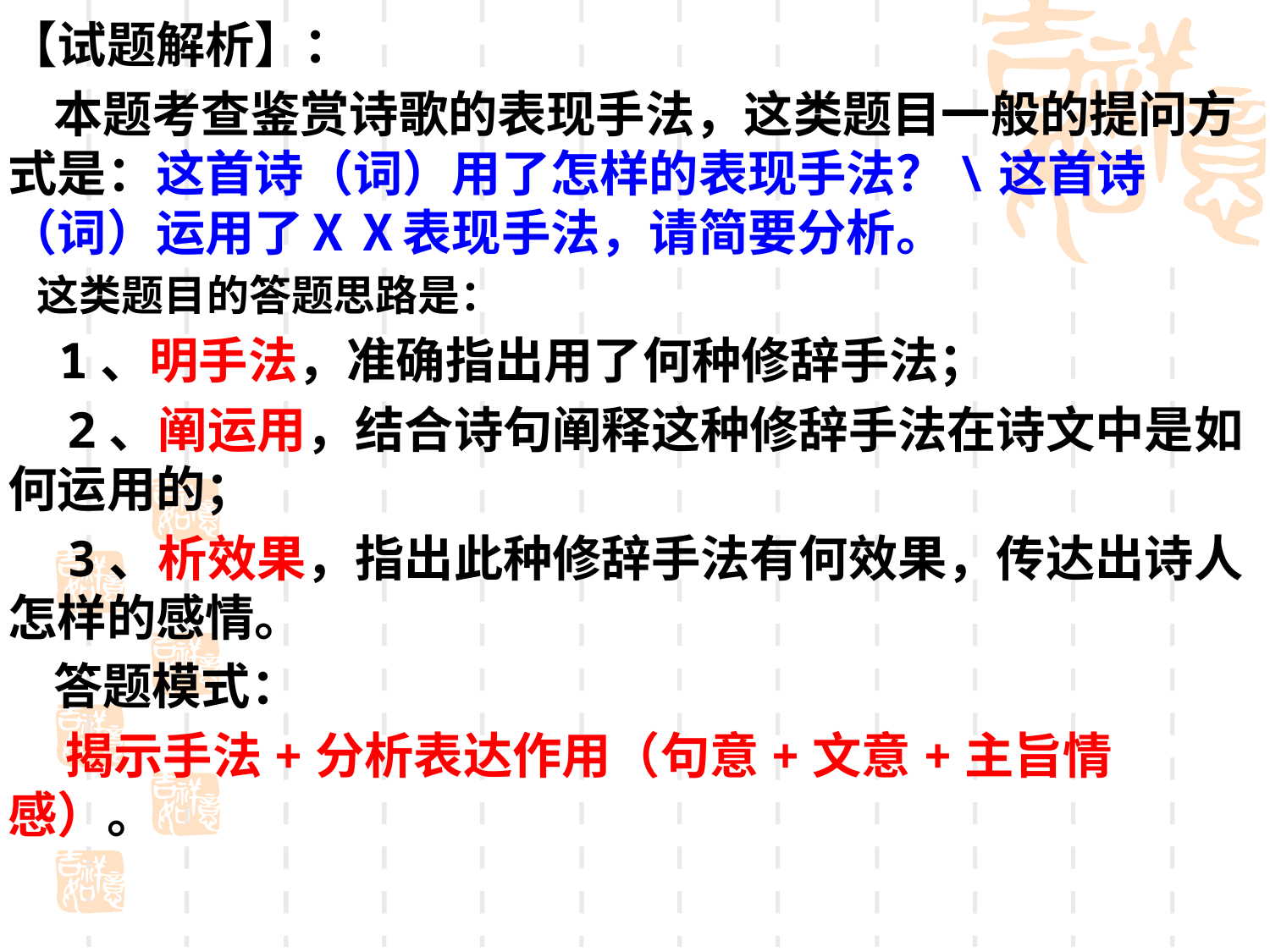

【试题解析】：
   本题考查鉴赏诗歌的表现手法，这类题目一般的提问方式是：这首诗（词）用了怎样的表现手法？\这首诗（词）运用了ⅩⅩ表现手法，请简要分析。
  这类题目的答题思路是：
  1、明手法，准确指出用了何种修辞手法；
  2、阐运用，结合诗句阐释这种修辞手法在诗文中是如何运用的；
  3、析效果，指出此种修辞手法有何效果，传达出诗人怎样的感情。
   答题模式：
    揭示手法+分析表达作用（句意+文意+主旨情感）。